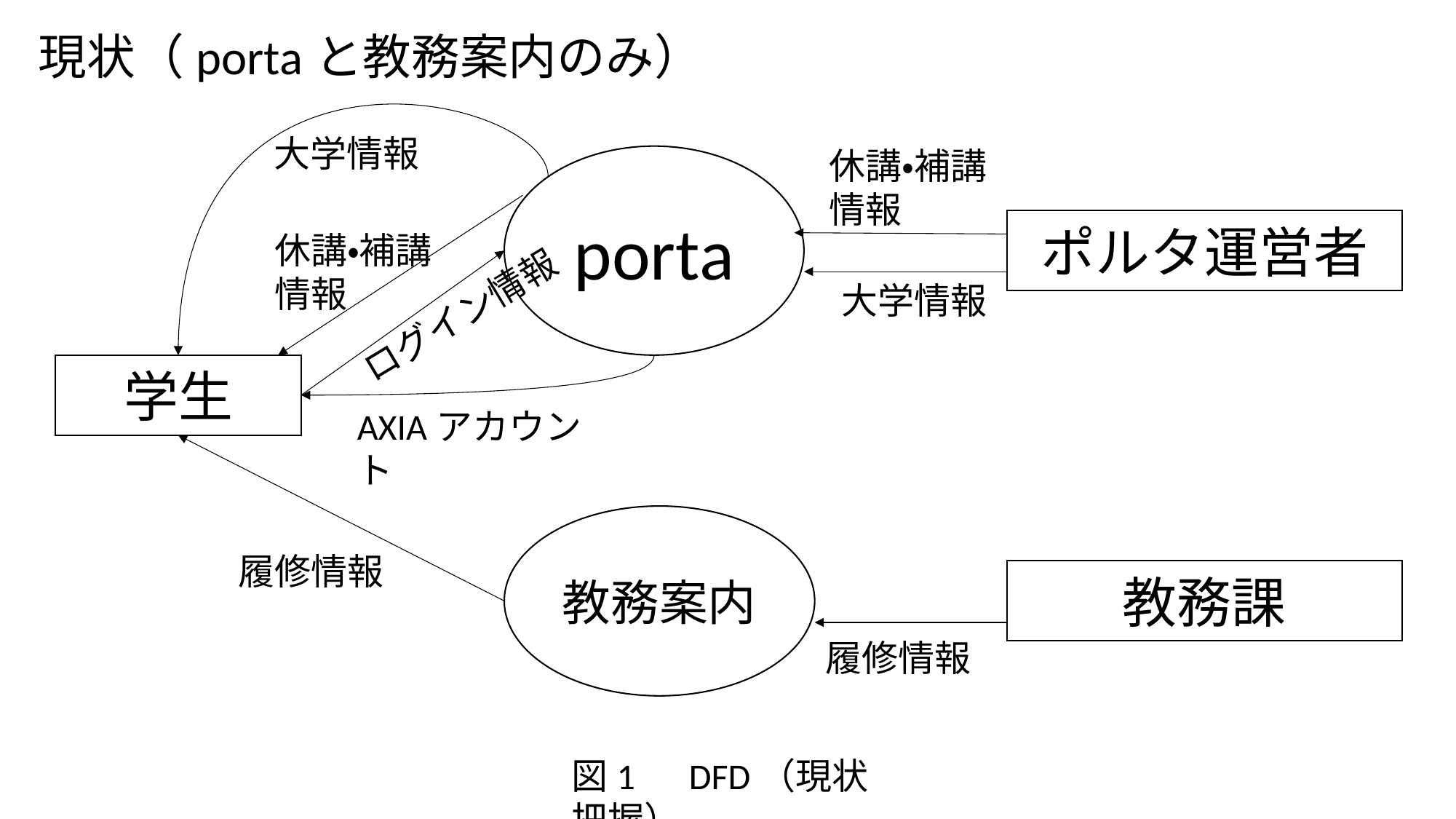

現状（portaと教務案内のみ）
大学情報
休講・補講情報
porta
ポルタ運営者
休講・補講情報
大学情報
ログイン情報
学生
AXIAアカウント
教務案内
履修情報
教務課
履修情報
図1　DFD（現状把握）